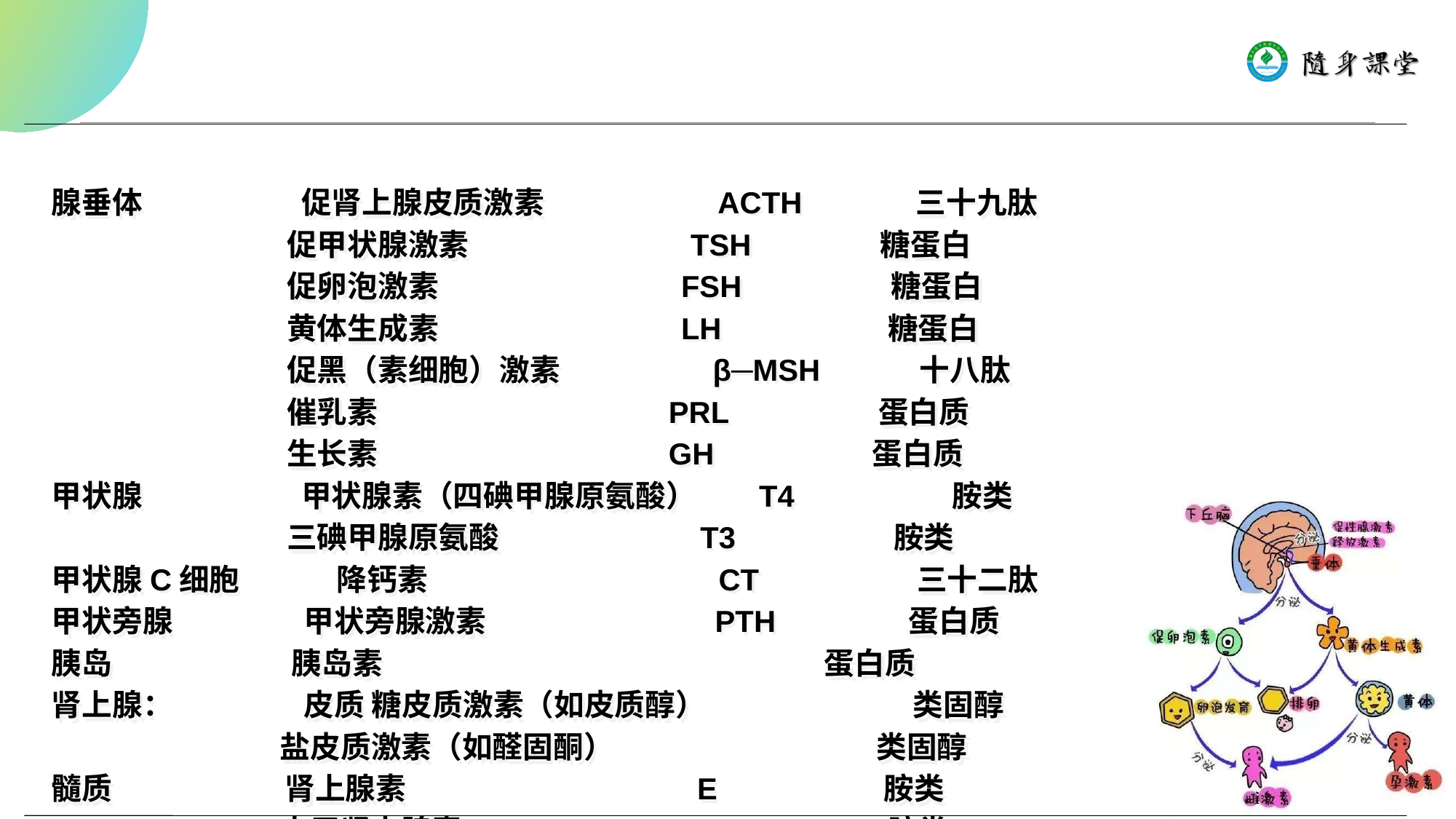

腺垂体                       促肾上腺皮质激素                        ACTH　           三十九肽
                                 促甲状腺激素                               TSH 　            糖蛋白
                                 促卵泡激素                                  FSH                 糖蛋白
                                 黄体生成素                                  LH                   糖蛋白
                                 促黑（素细胞）激素                     β─MSH           十八肽
                                 催乳素                                         PRL                 蛋白质
                                 生长素                                         GH                  蛋白质
甲状腺                       甲状腺素（四碘甲腺原氨酸）        T4                  胺类
                                 三碘甲腺原氨酸                            T3                  胺类
甲状腺C细胞              降钙素                                         CT                  三十二肽
甲状旁腺                   甲状旁腺激素                                PTH               蛋白质
胰岛                          胰岛素                                                                蛋白质
肾上腺：                   皮质 糖皮质激素（如皮质醇）                              类固醇
                                盐皮质激素（如醛固酮）                                      类固醇
髓质                         肾上腺素                                         E                   胺类
                                去甲肾上腺素                                  NE                胺类